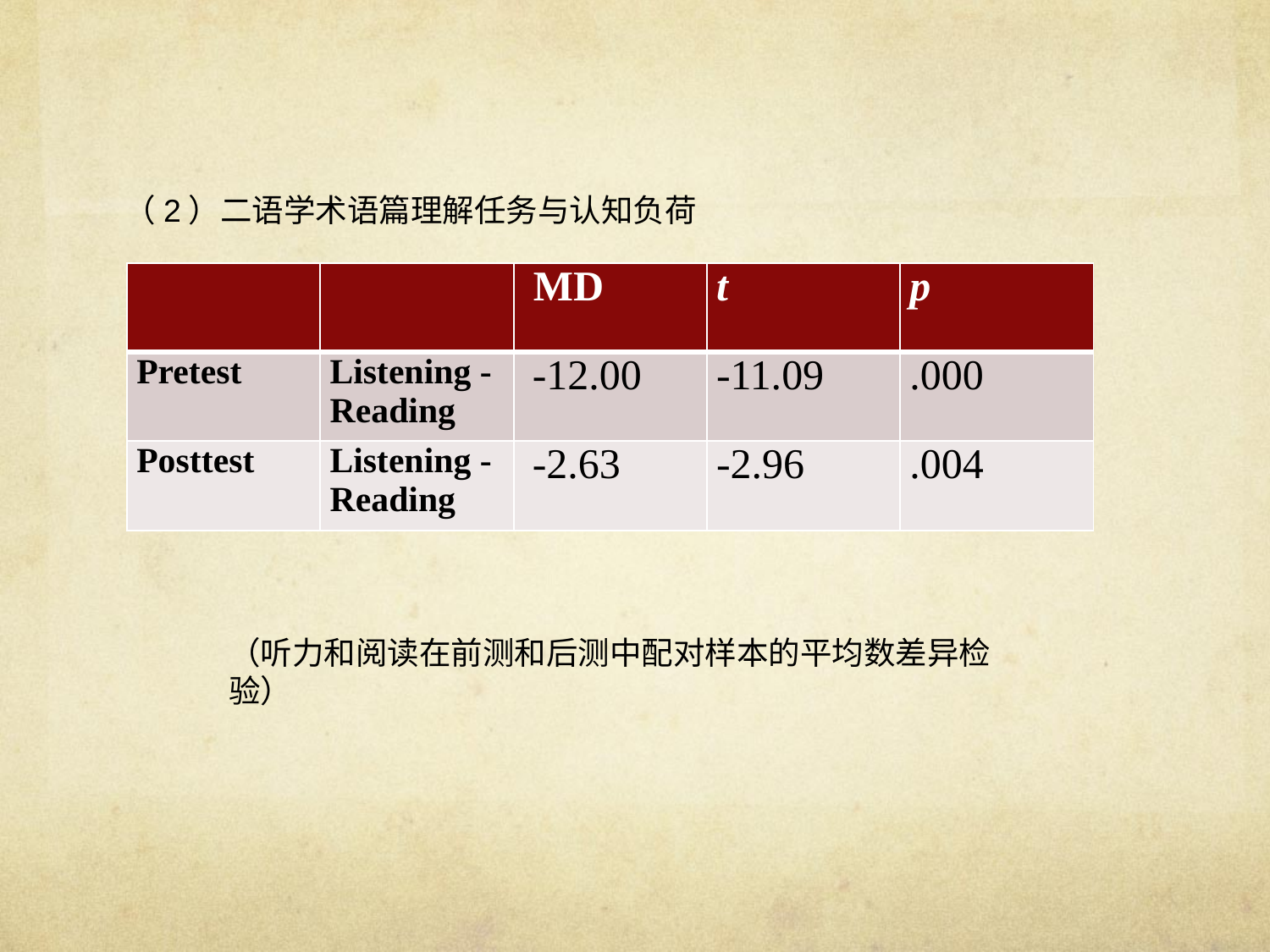

#
（2）二语学术语篇理解任务与认知负荷
|  |  | MD | t | p |
| --- | --- | --- | --- | --- |
| Pretest | Listening -Reading | -12.00 | -11.09 | .000 |
| Posttest | Listening -Reading | -2.63 | -2.96 | .004 |
（听力和阅读在前测和后测中配对样本的平均数差异检验）